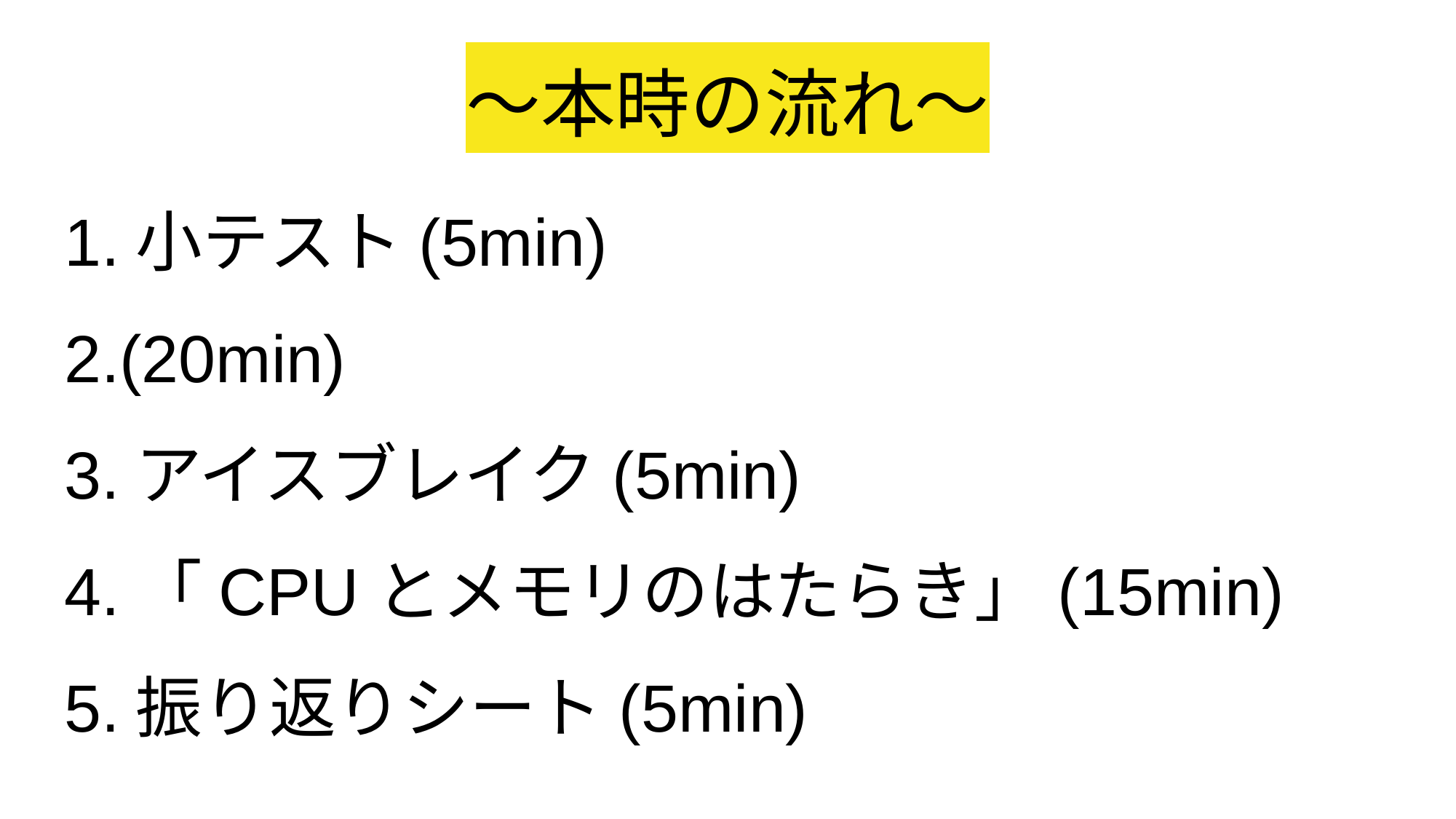

# ～本時の流れ～
1.小テスト(5min)
2.(20min)
3.アイスブレイク(5min)
4.「CPUとメモリのはたらき」(15min)
5.振り返りシート(5min)